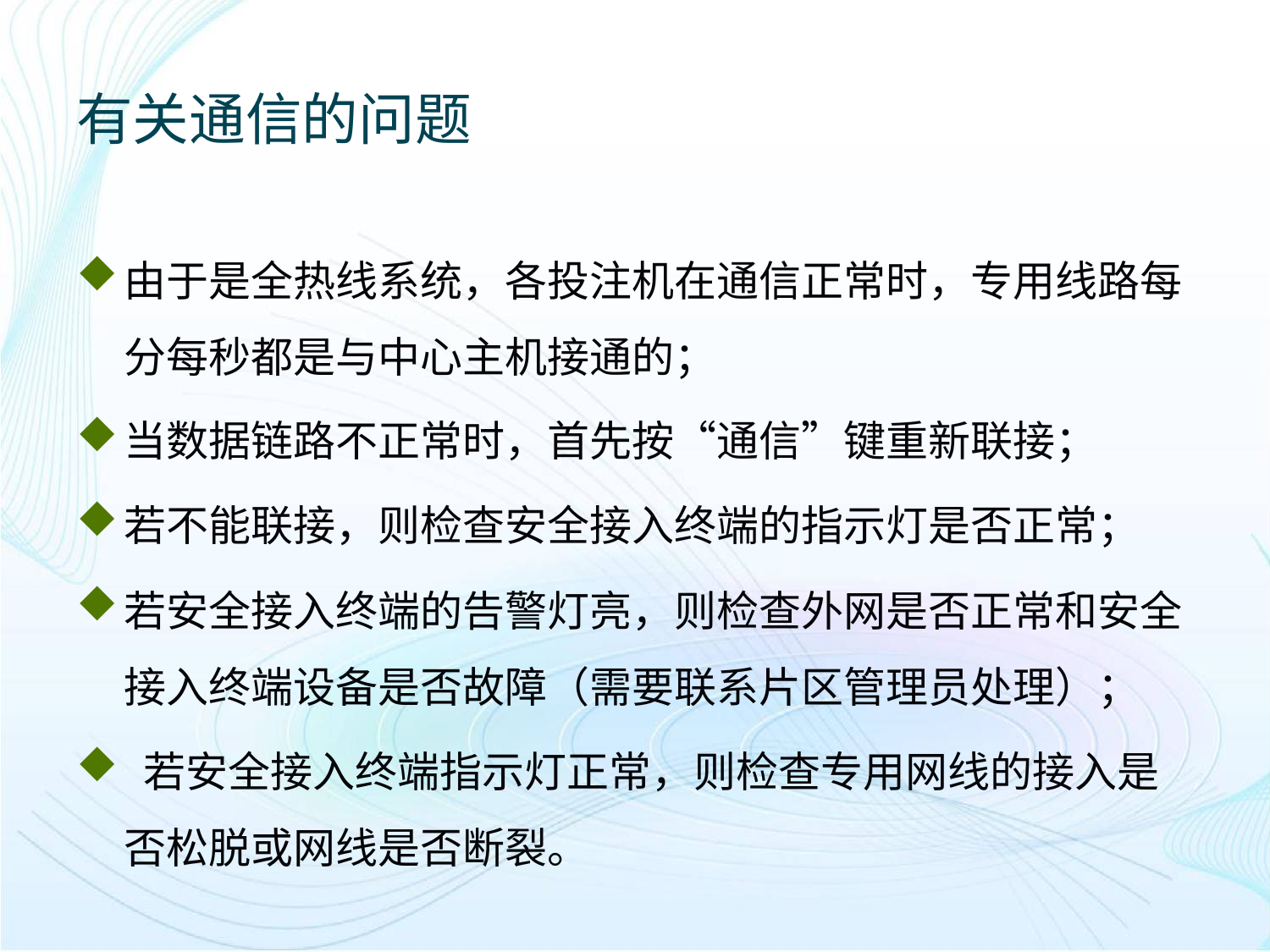

# 有关通信的问题
由于是全热线系统，各投注机在通信正常时，专用线路每分每秒都是与中心主机接通的；
当数据链路不正常时，首先按“通信”键重新联接；
若不能联接，则检查安全接入终端的指示灯是否正常；
若安全接入终端的告警灯亮，则检查外网是否正常和安全接入终端设备是否故障（需要联系片区管理员处理）；
 若安全接入终端指示灯正常，则检查专用网线的接入是否松脱或网线是否断裂。